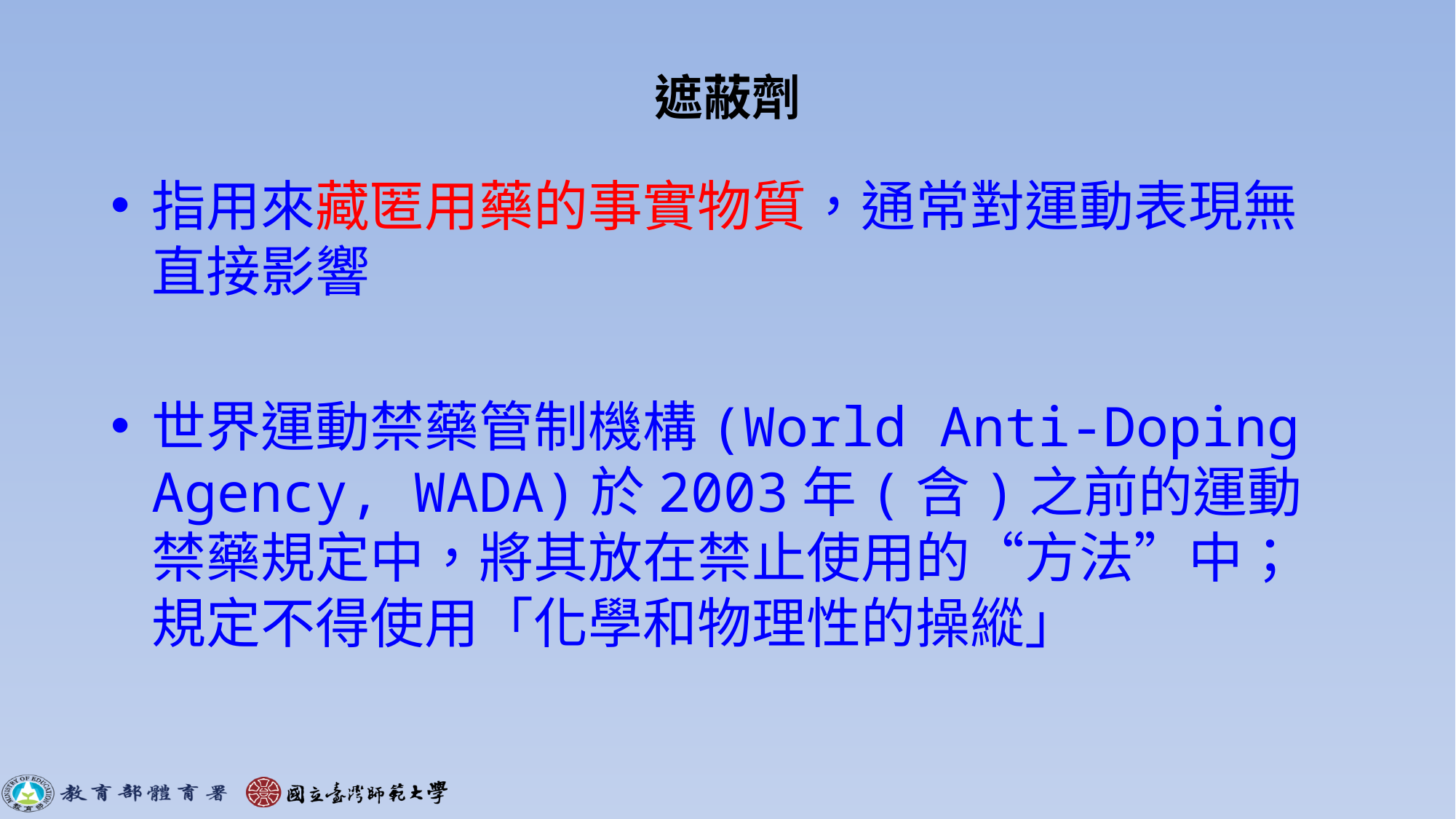

# 遮蔽劑
指用來藏匿用藥的事實物質，通常對運動表現無直接影響

世界運動禁藥管制機構(World Anti-Doping Agency, WADA)於2003年(含)之前的運動禁藥規定中，將其放在禁止使用的“方法”中；規定不得使用「化學和物理性的操縱」